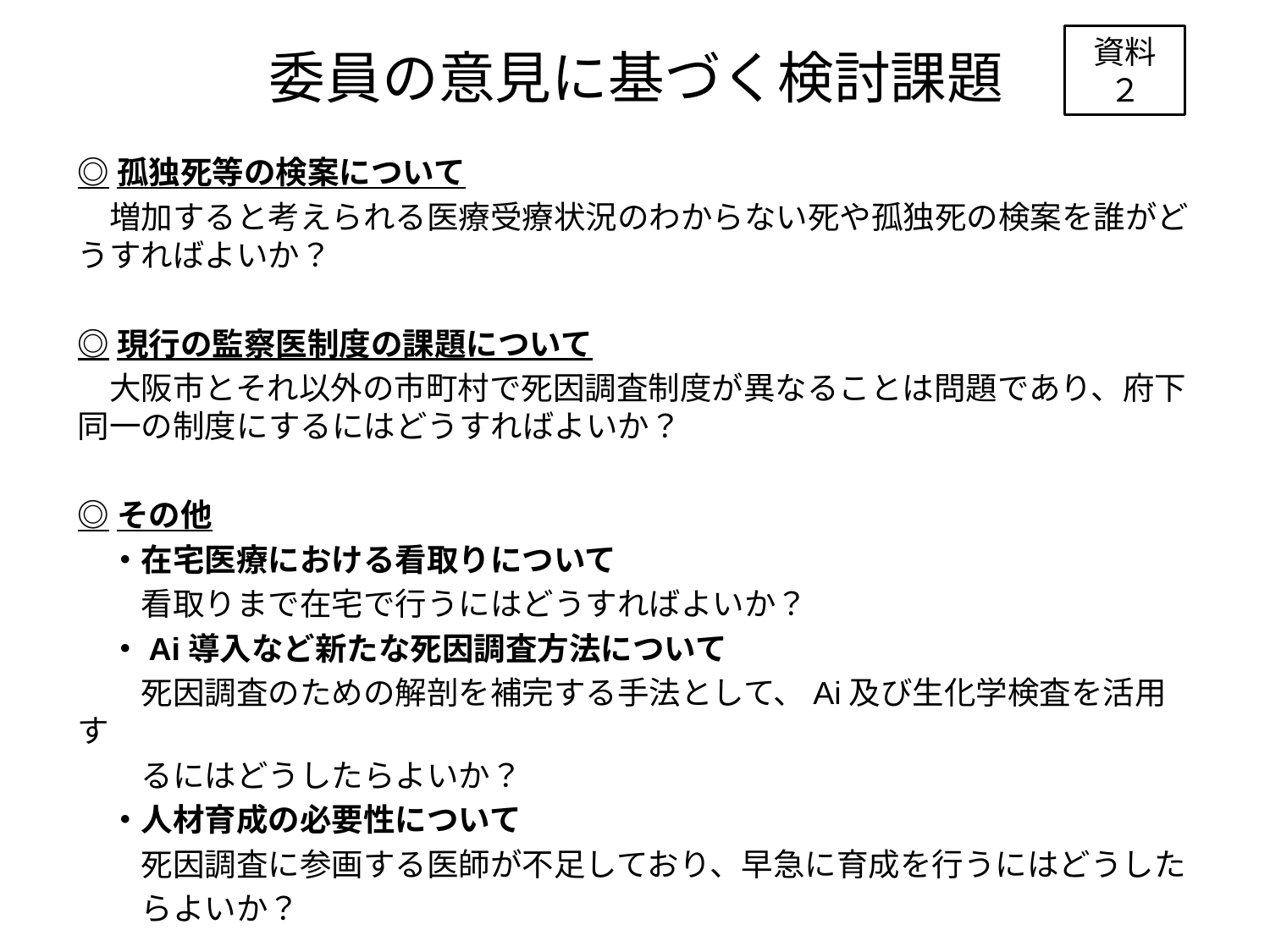

# 委員の意見に基づく検討課題
資料２
◎孤独死等の検案について
　増加すると考えられる医療受療状況のわからない死や孤独死の検案を誰がどうすればよいか？

◎現行の監察医制度の課題について
　大阪市とそれ以外の市町村で死因調査制度が異なることは問題であり、府下同一の制度にするにはどうすればよいか？

◎その他
　・在宅医療における看取りについて
　　看取りまで在宅で行うにはどうすればよいか？
　・Ai導入など新たな死因調査方法について
　　死因調査のための解剖を補完する手法として、Ai及び生化学検査を活用す
　　るにはどうしたらよいか？
　・人材育成の必要性について
　　死因調査に参画する医師が不足しており、早急に育成を行うにはどうした
　　らよいか？